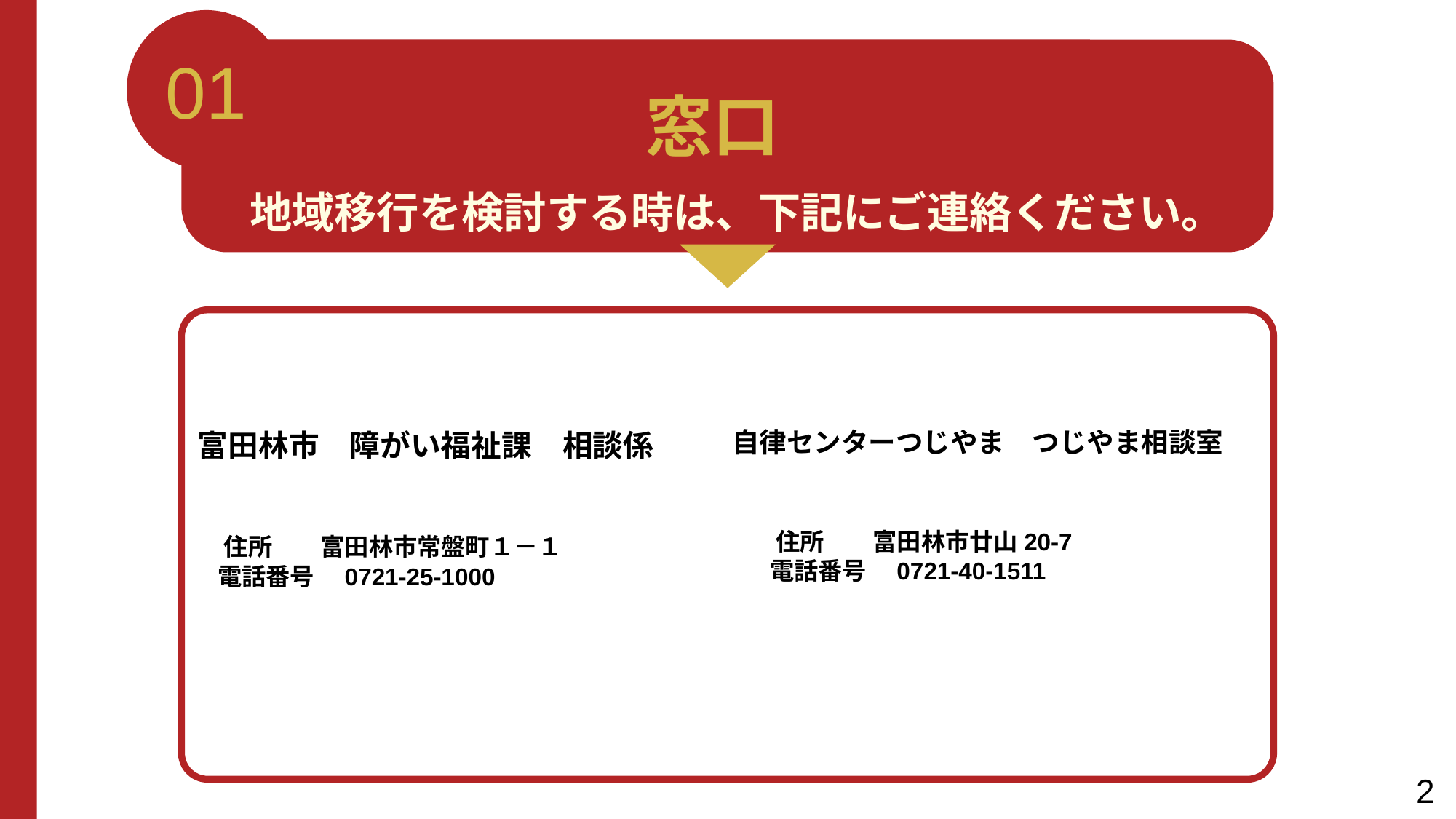

01

窓口
地域移行を検討する時は、下記にご連絡ください。

富田林市　障がい福祉課　相談係

　　
　　住所　　富田林市常盤町１－１
　　電話番号　0721-25-1000

自律センターつじやま　つじやま相談室

　　
　　住所　　富田林市廿山20-7
　　電話番号　0721-40-1511